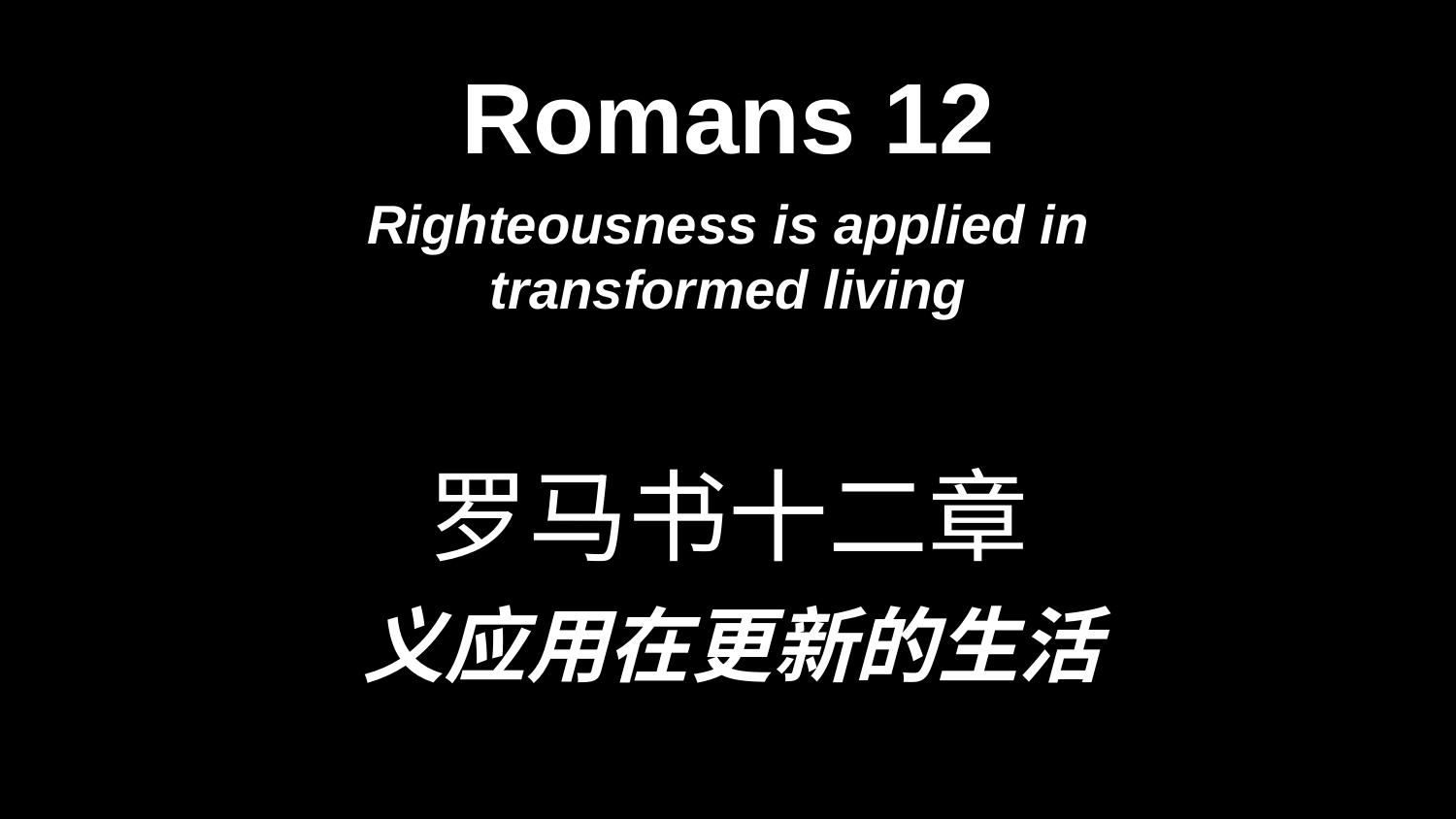

# Romans 12
Righteousness is applied in transformed living
罗马书十二章
义应用在更新的生活